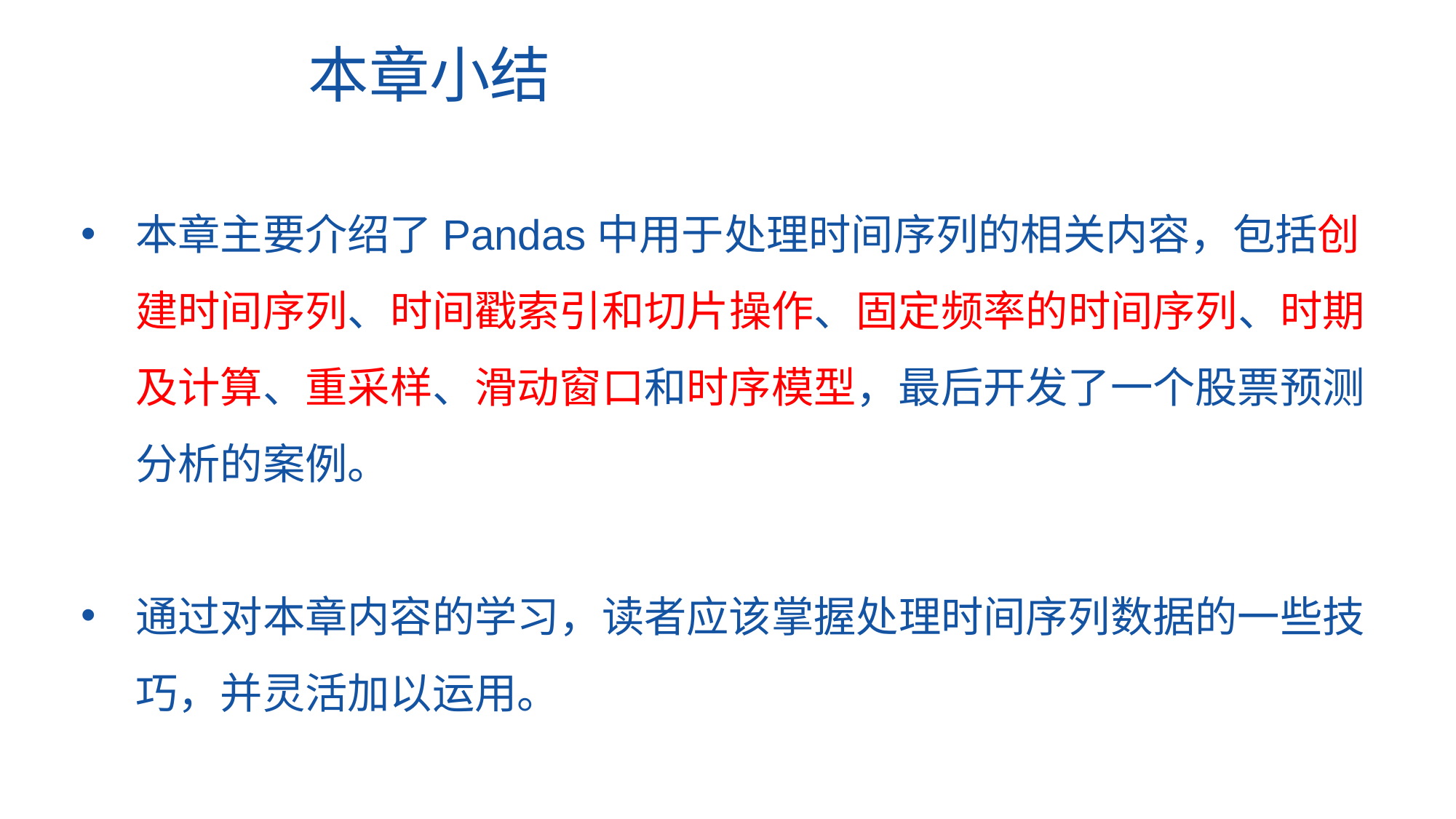

本章小结
本章主要介绍了Pandas中用于处理时间序列的相关内容，包括创建时间序列、时间戳索引和切片操作、固定频率的时间序列、时期及计算、重采样、滑动窗口和时序模型，最后开发了一个股票预测分析的案例。

通过对本章内容的学习，读者应该掌握处理时间序列数据的一些技巧，并灵活加以运用。